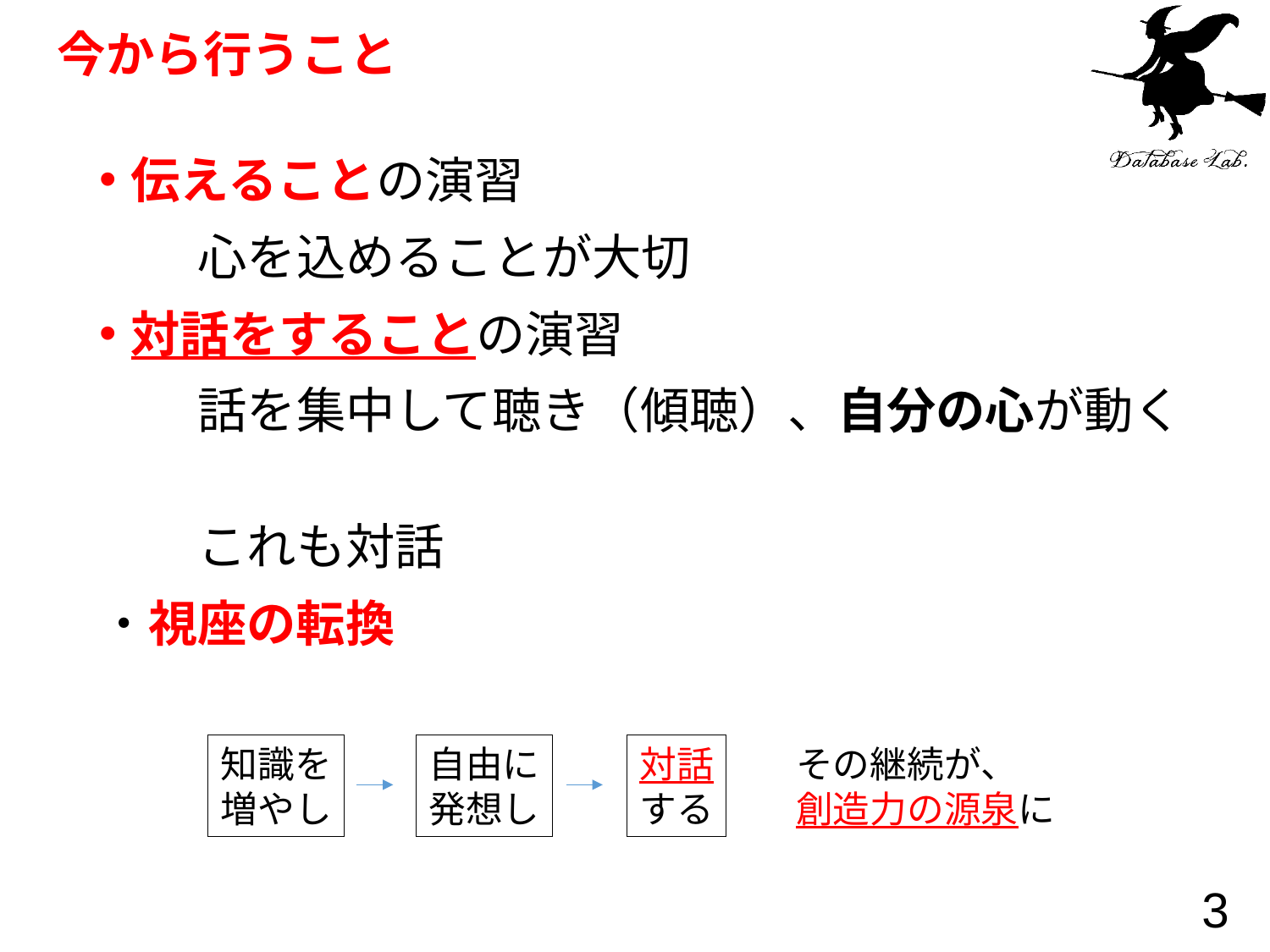

# 今から行うこと
伝えることの演習
　　心を込めることが大切
対話をすることの演習
　　話を集中して聴き（傾聴）、自分の心が動く
　　これも対話
・視座の転換
その継続が、
創造力の源泉に
自由に
発想し
対話
する
知識を
増やし
3